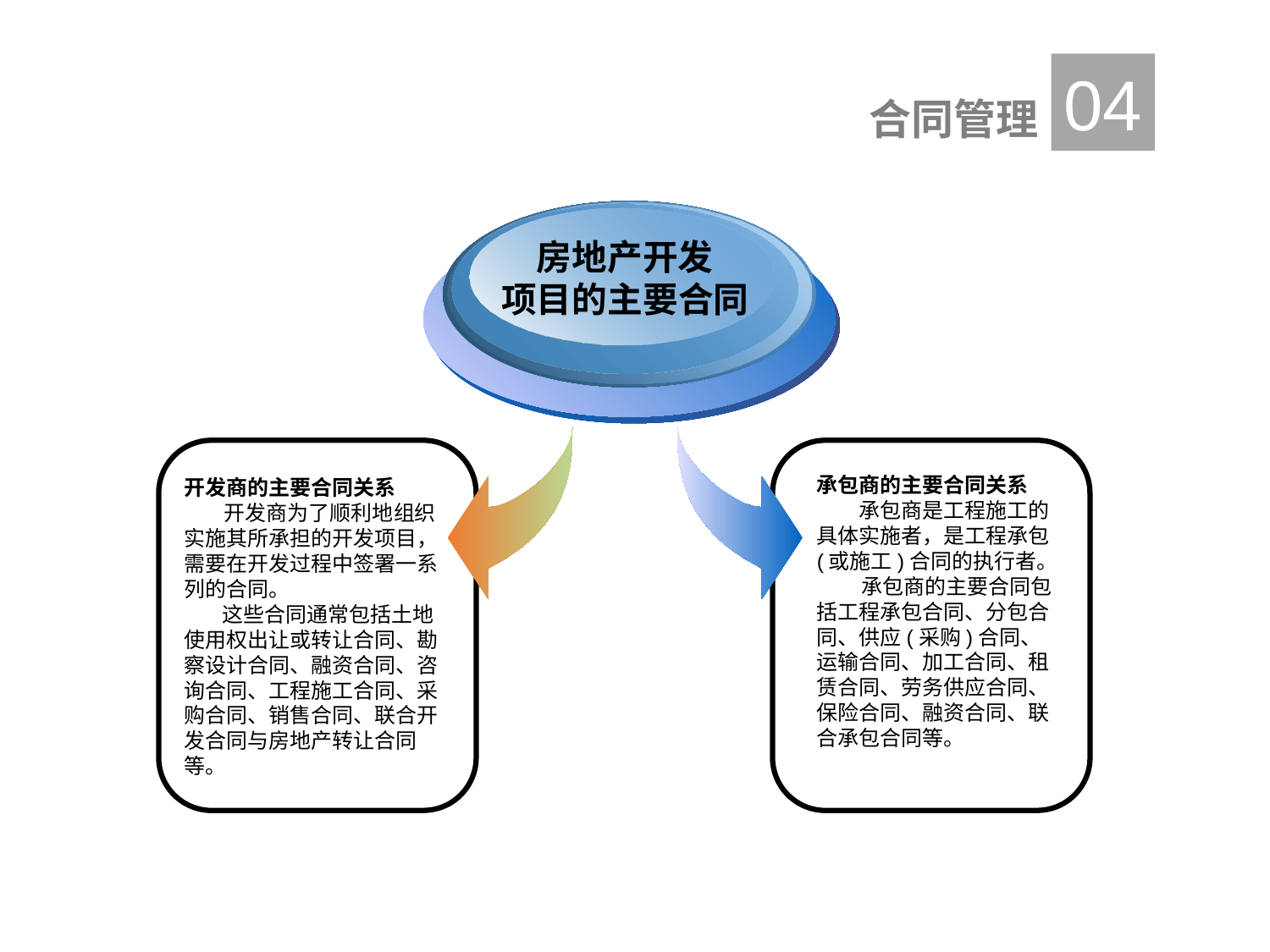

04
合同管理

房地产开发
项目的主要合同

承包商的主要合同关系
　　承包商是工程施工的具体实施者，是工程承包(或施工)合同的执行者。
承包商的主要合同包括工程承包合同、分包合同、供应(采购)合同、运输合同、加工合同、租赁合同、劳务供应合同、保险合同、融资合同、联合承包合同等。
开发商的主要合同关系
　    开发商为了顺利地组织实施其所承担的开发项目，需要在开发过程中签署一系列的合同。
       这些合同通常包括土地使用权出让或转让合同、勘察设计合同、融资合同、咨询合同、工程施工合同、采购合同、销售合同、联合开发合同与房地产转让合同等。